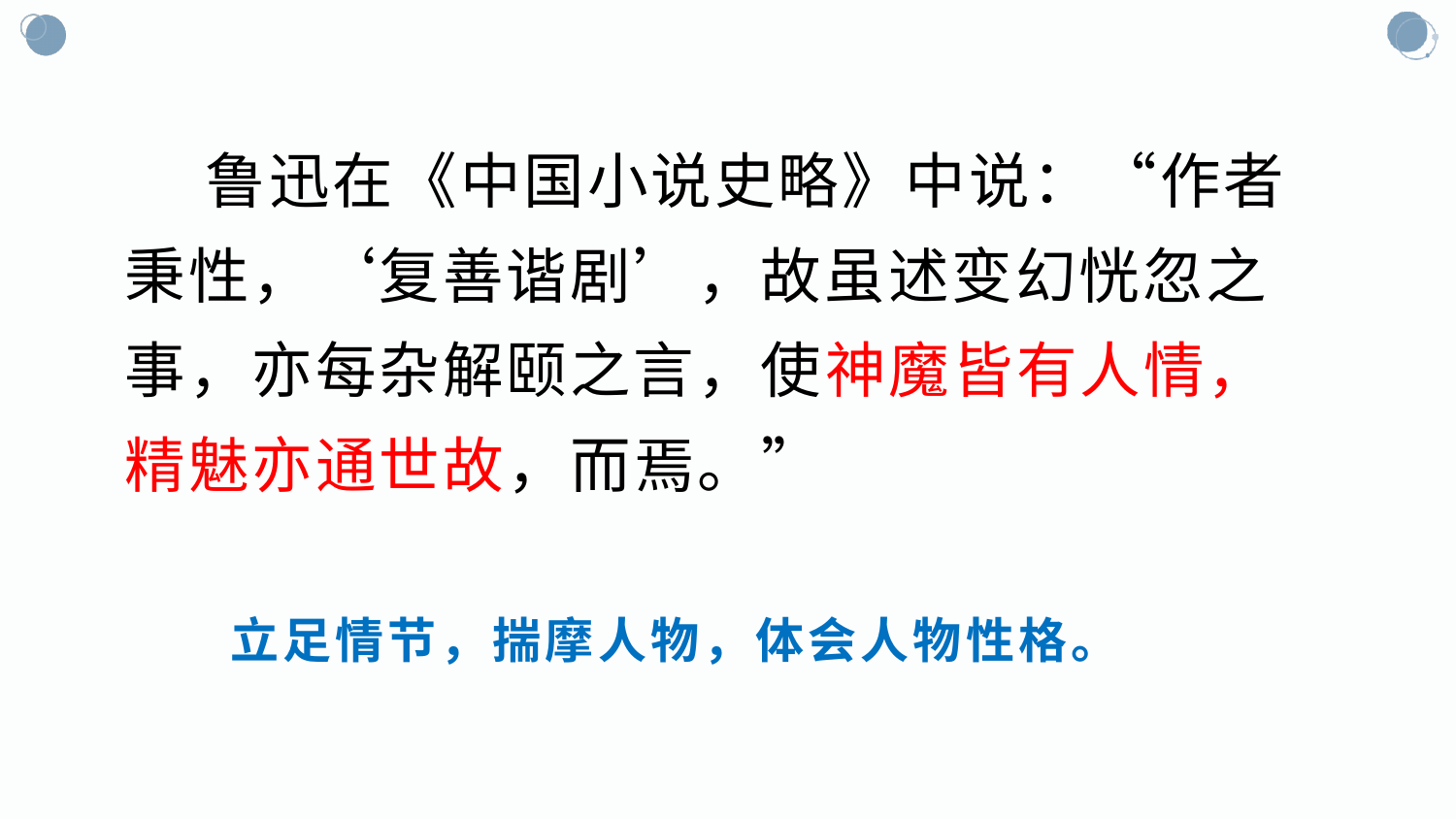

鲁迅在《中国小说史略》中说：“作者秉性，‘复善谐剧’，故虽述变幻恍忽之事，亦每杂解颐之言，使神魔皆有人情，精魅亦通世故，而焉。”

# 立足情节，揣摩人物，体会人物性格。